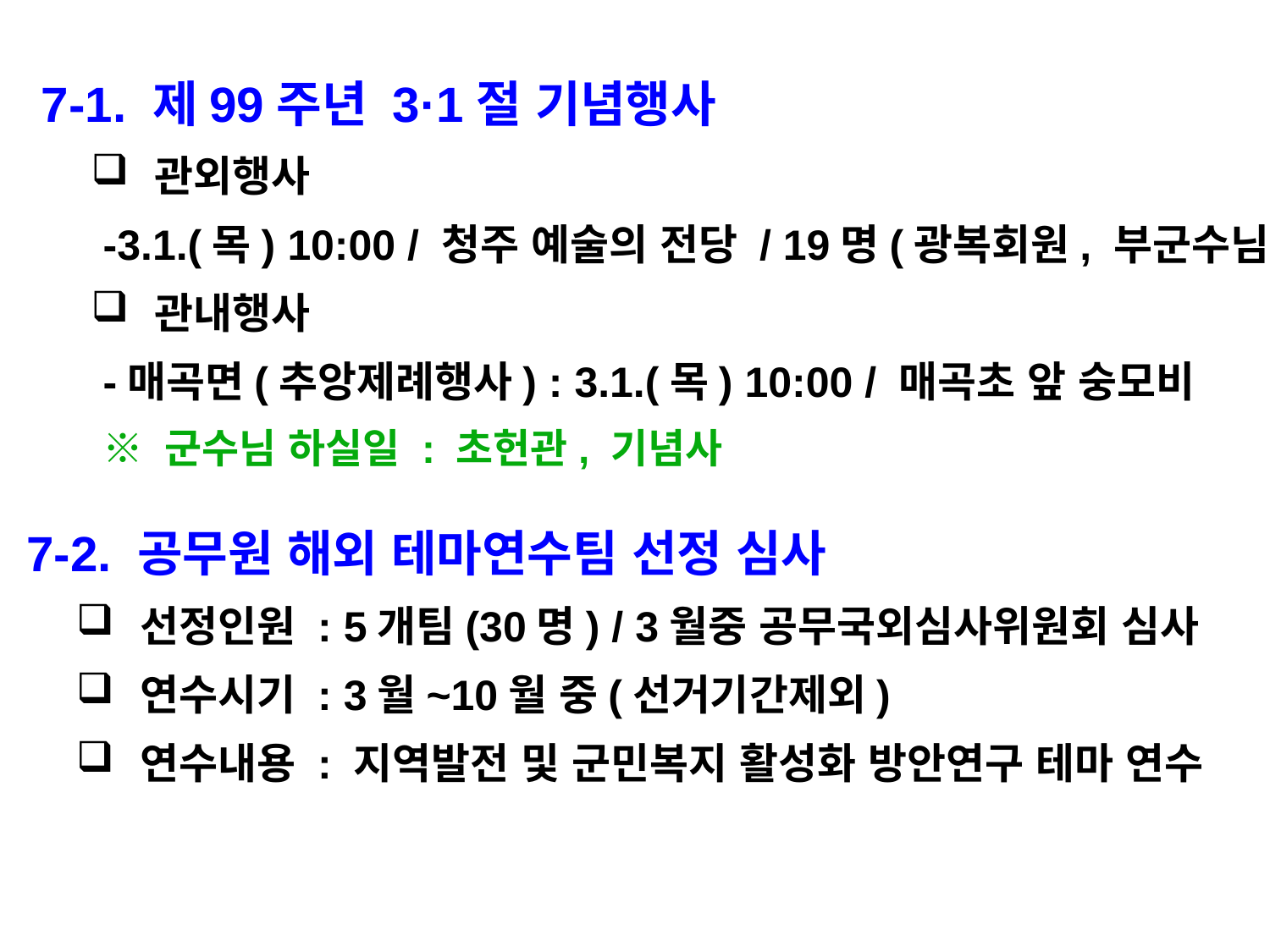

7-1. 제99주년 3·1절 기념행사
관외행사
 -3.1.(목) 10:00 / 청주 예술의 전당 / 19명(광복회원, 부군수님)
관내행사
 -매곡면(추앙제례행사) : 3.1.(목) 10:00 / 매곡초 앞 숭모비
 ※ 군수님 하실일 : 초헌관, 기념사
 7-2. 공무원 해외 테마연수팀 선정 심사
선정인원 : 5개팀(30명) / 3월중 공무국외심사위원회 심사
연수시기 : 3월~10월 중(선거기간제외)
연수내용 : 지역발전 및 군민복지 활성화 방안연구 테마 연수